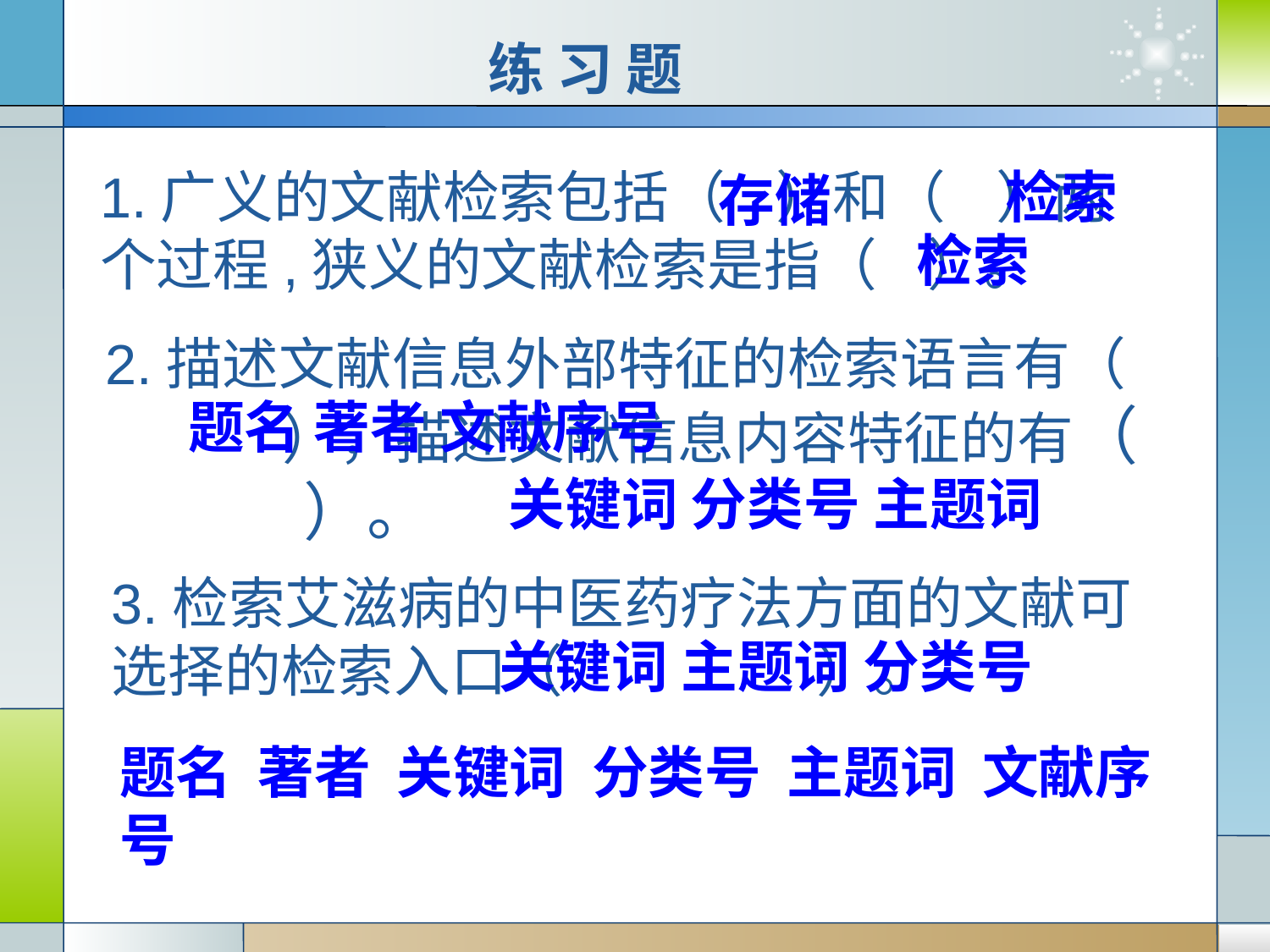

练 习 题
1.广义的文献检索包括（    ）和（    ）两个过程,狭义的文献检索是指（    ）。
检索
存储
检索
2.描述文献信息外部特征的检索语言有（                    ），描述文献信息内容特征的有（                  ）。
题名 著者 文献序号
关键词 分类号 主题词
3.检索艾滋病的中医药疗法方面的文献可选择的检索入口（                    ）。
关键词 主题词 分类号
题名  著者  关键词  分类号  主题词  文献序号